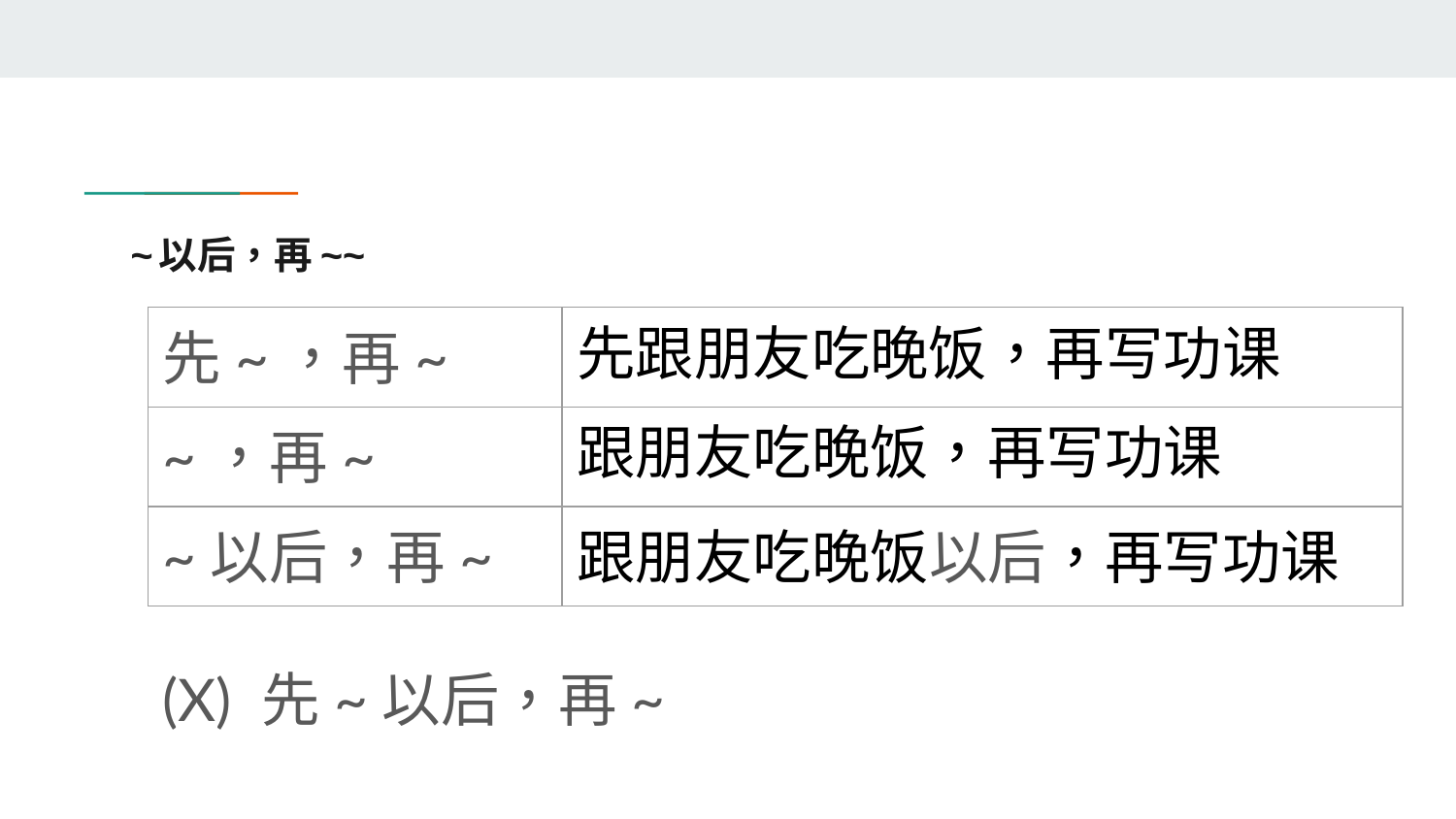

# ~以后，再~~
| 先~，再~ | 先跟朋友吃晚饭，再写功课 |
| --- | --- |
| ~，再~ | 跟朋友吃晚饭，再写功课 |
| ~以后，再~ | 跟朋友吃晚饭以后，再写功课 |
(X) 先~以后，再~